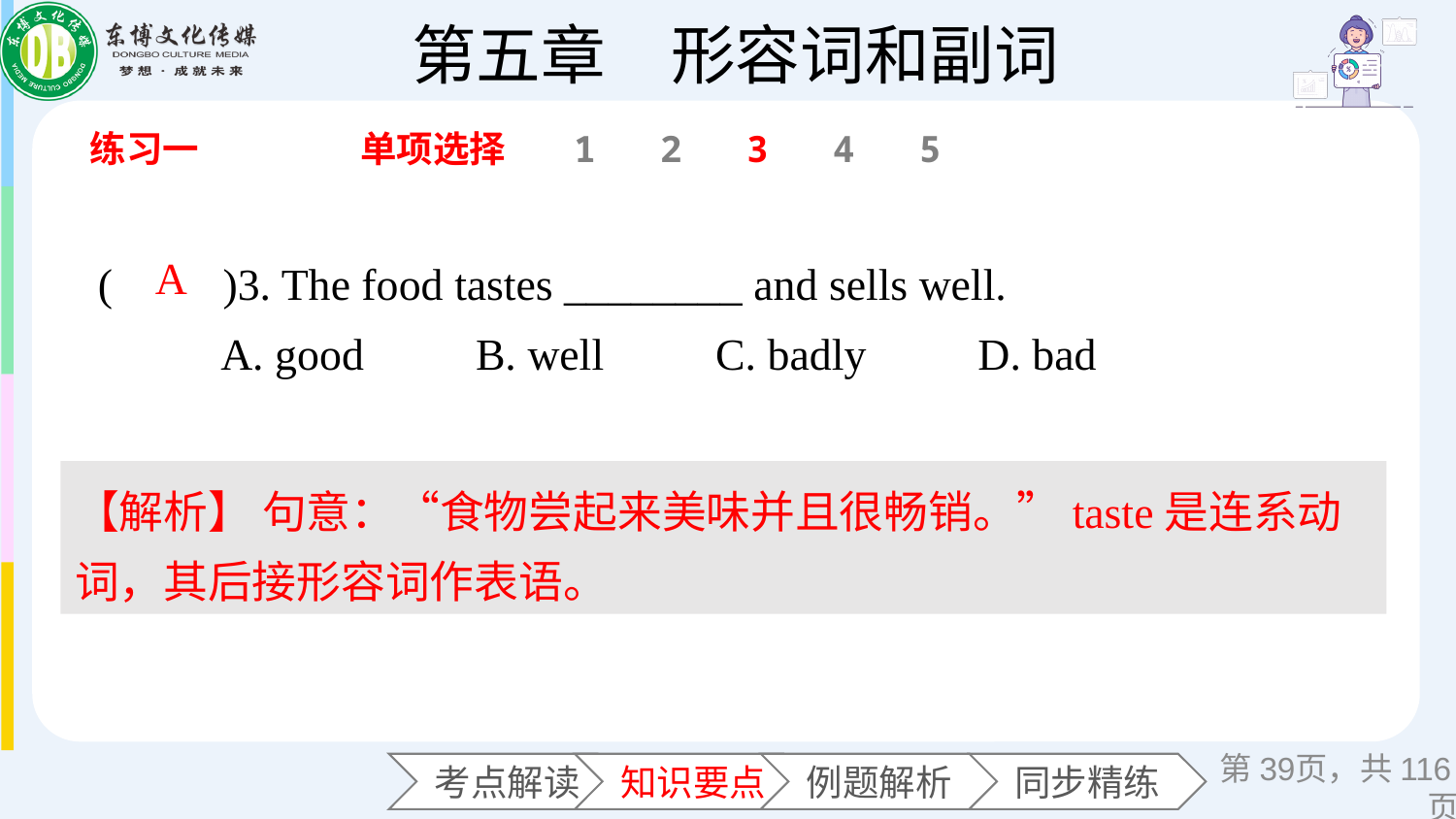

练习一
单项选择
1
2
3
4
5
(　　)3. The food tastes ________ and sells well.
           A. good          B. well          C. badly          D. bad
A
【解析】 句意：“食物尝起来美味并且很畅销。”taste是连系动词，其后接形容词作表语。
第39页，共116页